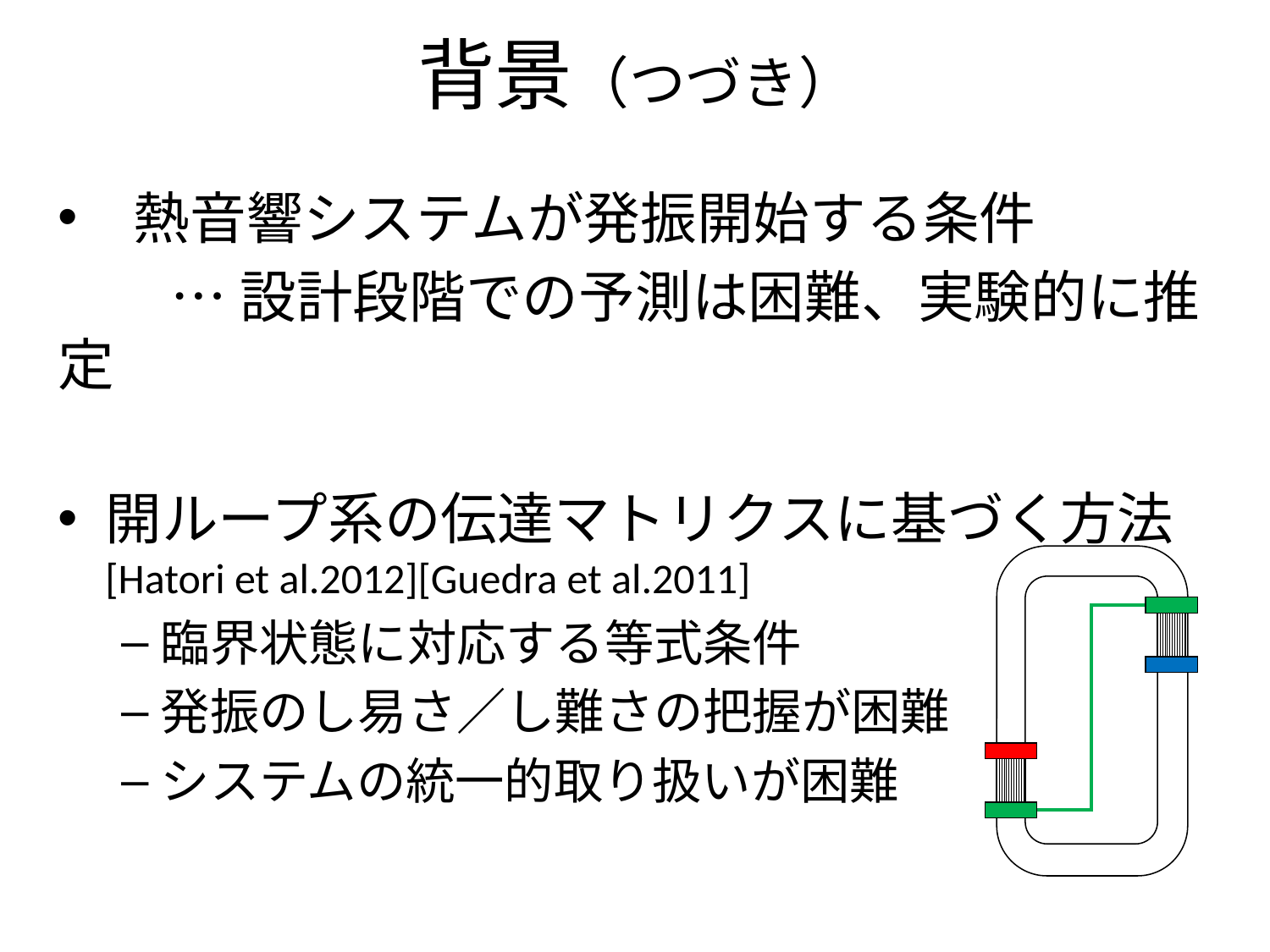

背景（つづき）
　熱音響システムが発振開始する条件
　　… 設計段階での予測は困難、実験的に推定

開ループ系の伝達マトリクスに基づく方法 [Hatori et al.2012][Guedra et al.2011]
臨界状態に対応する等式条件
発振のし易さ／し難さの把握が困難
システムの統一的取り扱いが困難